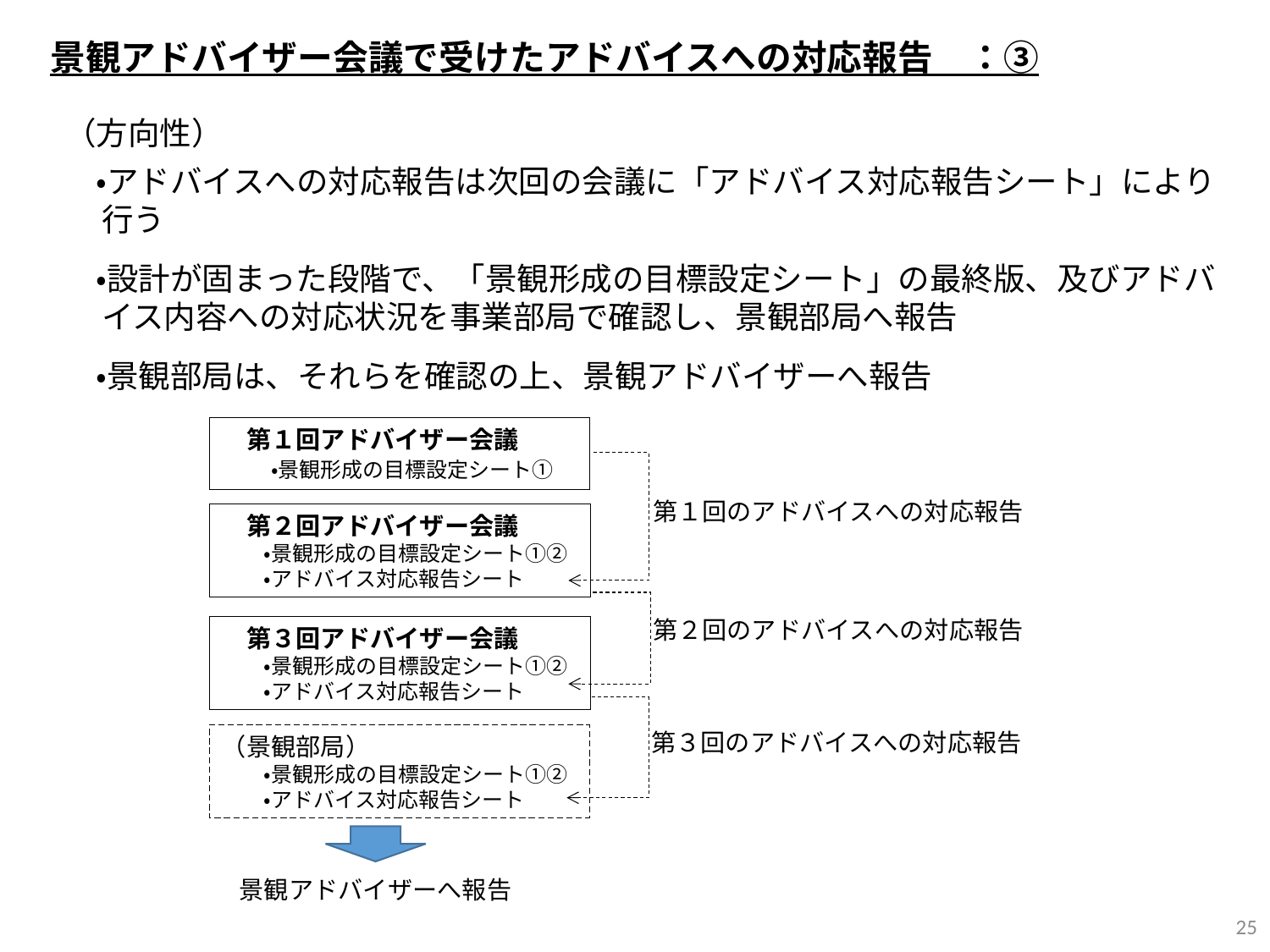

景観アドバイザー会議で受けたアドバイスへの対応報告　：③
（方向性）
　・アドバイスへの対応報告は次回の会議に「アドバイス対応報告シート」により行う
　・設計が固まった段階で、「景観形成の目標設定シート」の最終版、及びアドバイス内容への対応状況を事業部局で確認し、景観部局へ報告
　・景観部局は、それらを確認の上、景観アドバイザーへ報告
　第１回アドバイザー会議
　　・景観形成の目標設定シート①

第１回のアドバイスへの対応報告
　第２回アドバイザー会議
　　・景観形成の目標設定シート①②
　　・アドバイス対応報告シート

第２回のアドバイスへの対応報告
　第３回アドバイザー会議
　　・景観形成の目標設定シート①②
　　・アドバイス対応報告シート

第３回のアドバイスへの対応報告
（景観部局）
　　・景観形成の目標設定シート①②
　　・アドバイス対応報告シート

景観アドバイザーへ報告
25